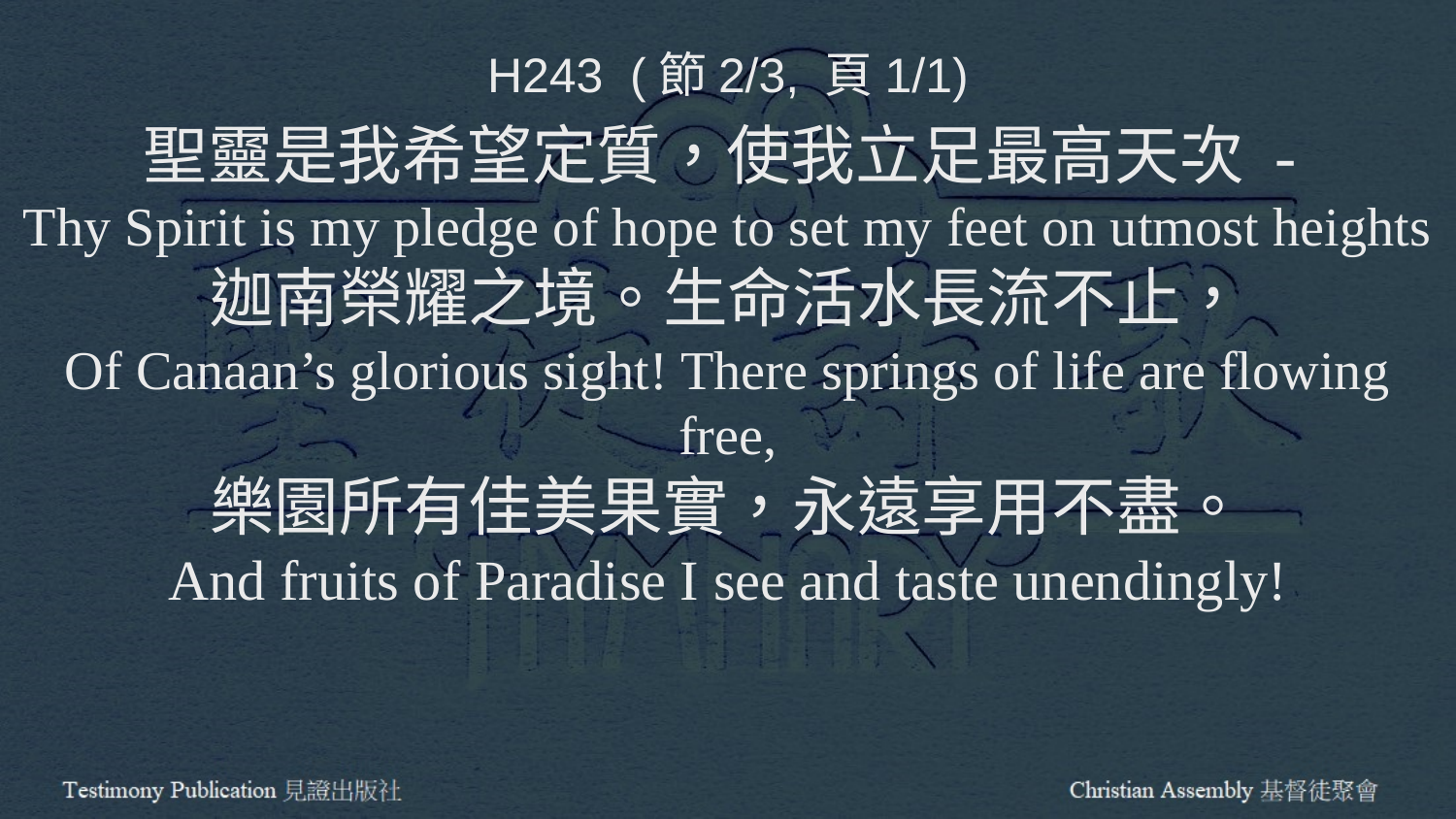

H243  (節2/3, 頁1/1)
聖靈是我希望定質，使我立足最高天次 -
Thy Spirit is my pledge of hope to set my feet on utmost heights
迦南榮耀之境。生命活水長流不止，
Of Canaan’s glorious sight! There springs of life are flowing free,
樂園所有佳美果實，永遠享用不盡。
And fruits of Paradise I see and taste unendingly!